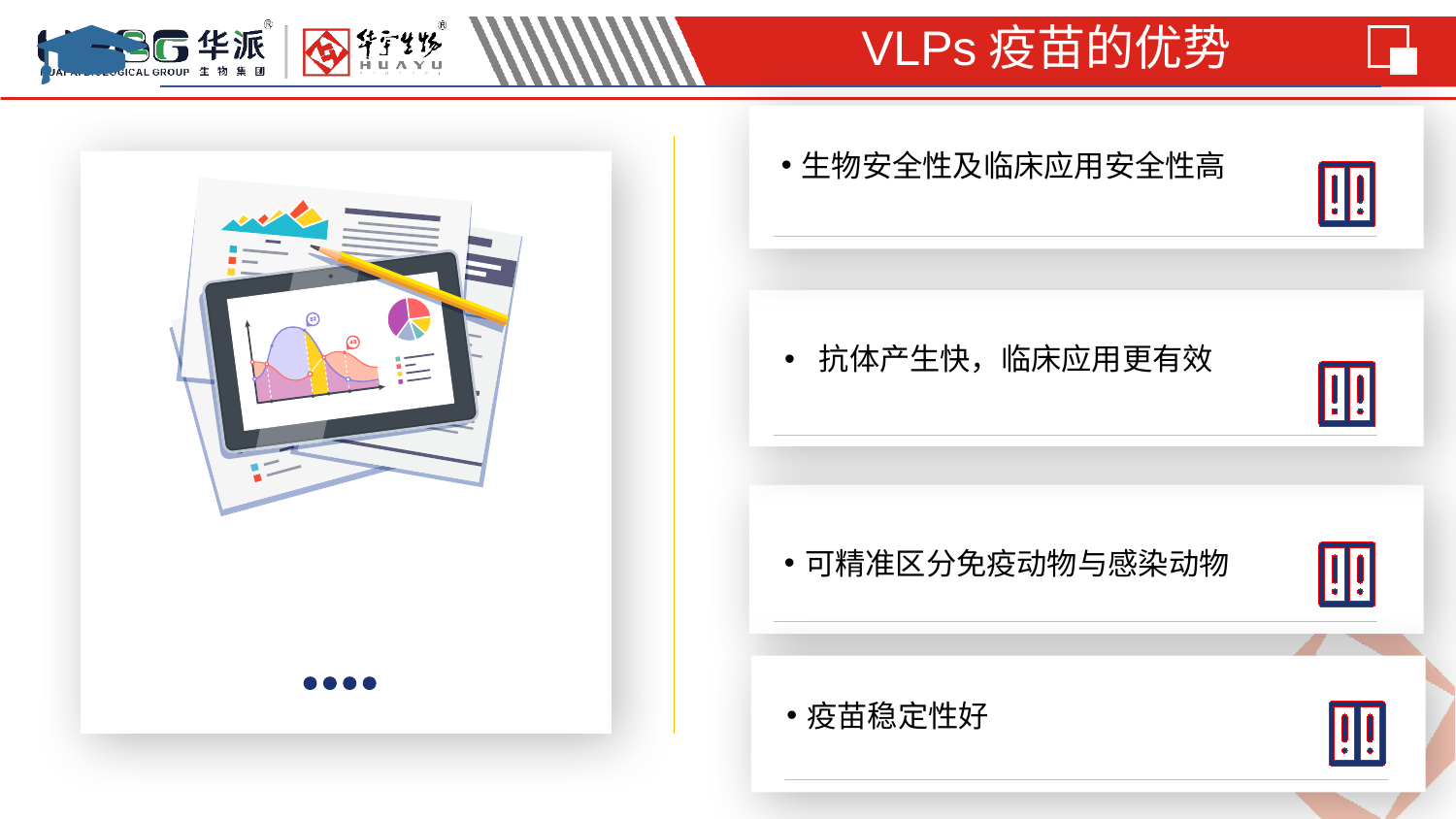

VLPs疫苗的优势

生物安全性及临床应用安全性高

 抗体产生快，临床应用更有效

可精准区分免疫动物与感染动物

疫苗稳定性好